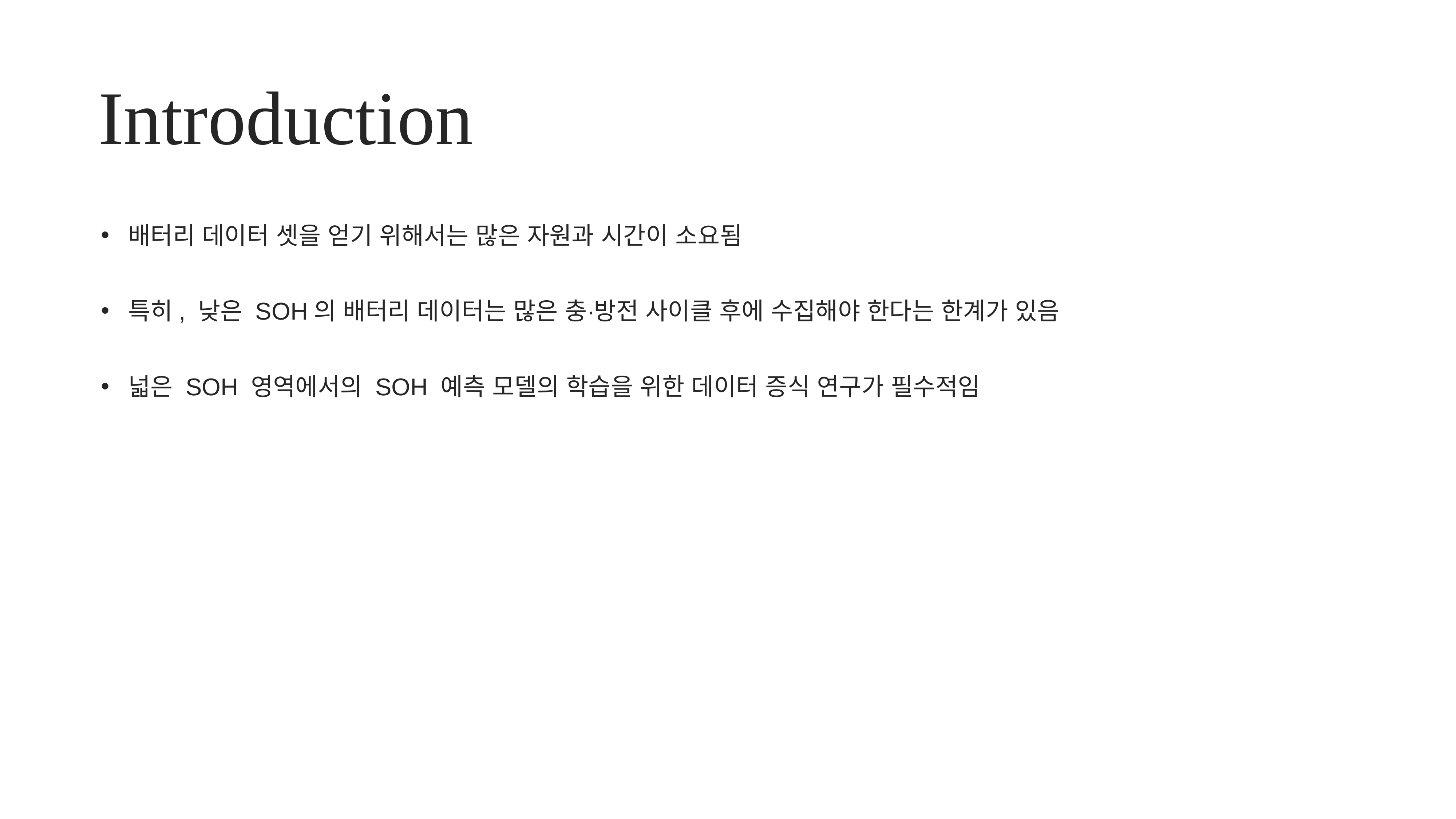

# Introduction
배터리 데이터 셋을 얻기 위해서는 많은 자원과 시간이 소요됨

특히, 낮은 SOH의 배터리 데이터는 많은 충∙방전 사이클 후에 수집해야 한다는 한계가 있음

넓은 SOH 영역에서의 SOH 예측 모델의 학습을 위한 데이터 증식 연구가 필수적임